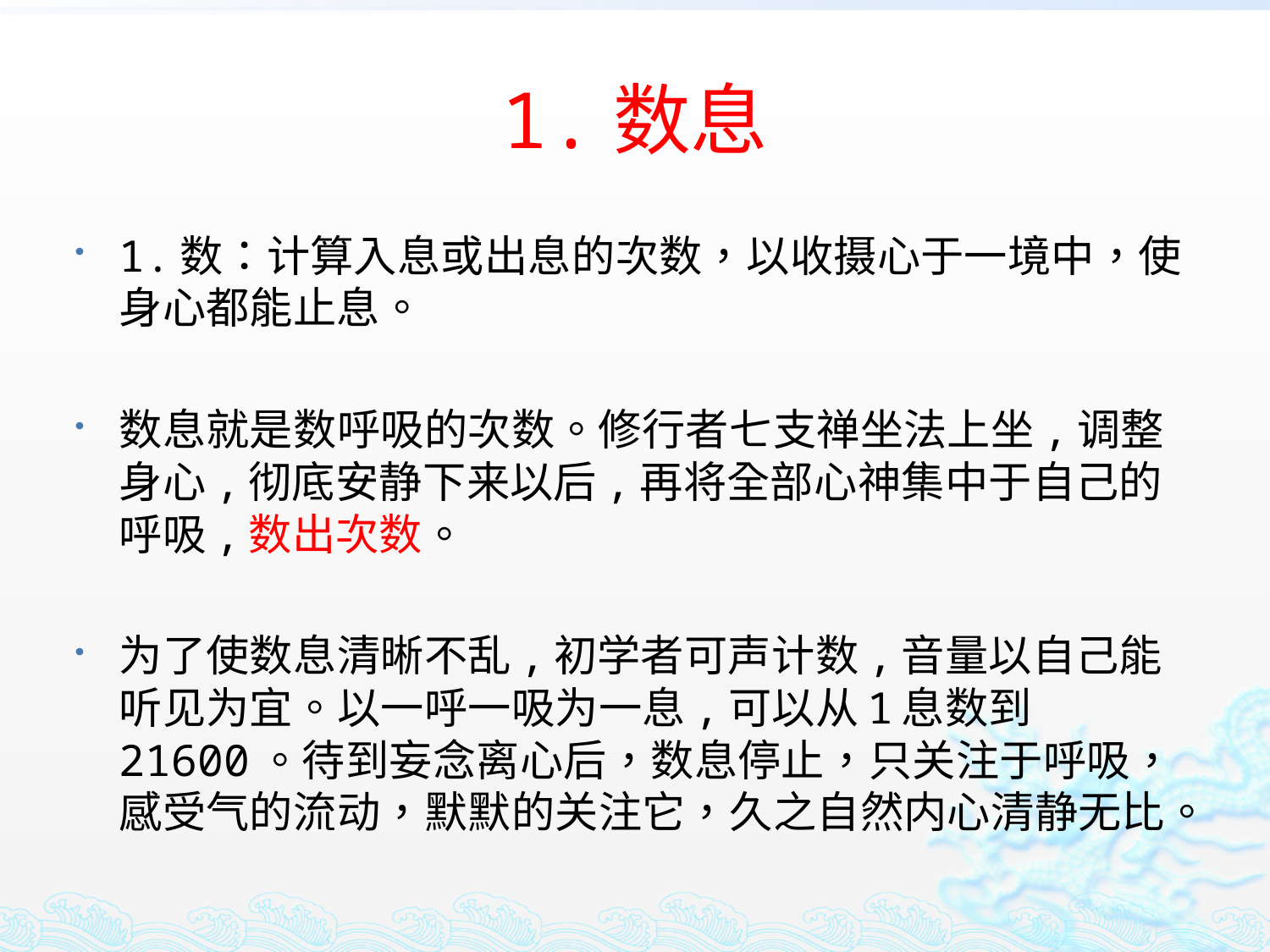

# 1.数息
1.数：计算入息或出息的次数，以收摄心于一境中，使身心都能止息。

数息就是数呼吸的次数。修行者七支禅坐法上坐,调整身心,彻底安静下来以后,再将全部心神集中于自己的呼吸,数出次数。

为了使数息清晰不乱,初学者可声计数,音量以自己能听见为宜。以一呼一吸为一息,可以从1息数到21600。待到妄念离心后，数息停止，只关注于呼吸，感受气的流动，默默的关注它，久之自然内心清静无比。